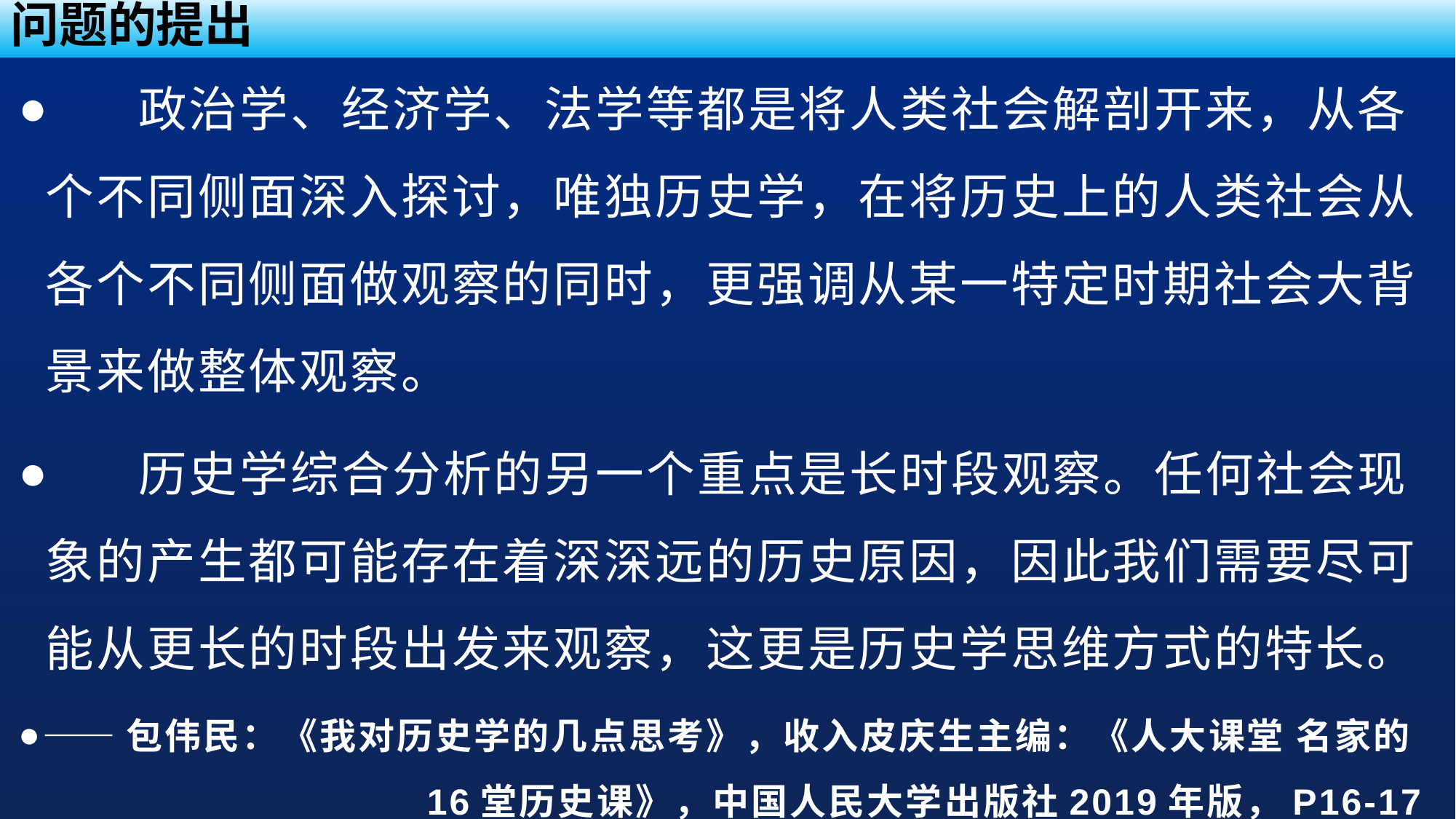

问题的提出
      政治学、经济学、法学等都是将人类社会解剖开来，从各个不同侧面深入探讨，唯独历史学，在将历史上的人类社会从各个不同侧面做观察的同时，更强调从某一特定时期社会大背景来做整体观察。
      历史学综合分析的另一个重点是长时段观察。任何社会现象的产生都可能存在着深深远的历史原因，因此我们需要尽可能从更长的时段出发来观察，这更是历史学思维方式的特长。
——包伟民：《我对历史学的几点思考》，收入皮庆生主编：《人大课堂 名家的16堂历史课》，中国人民大学出版社2019年版，P16-17